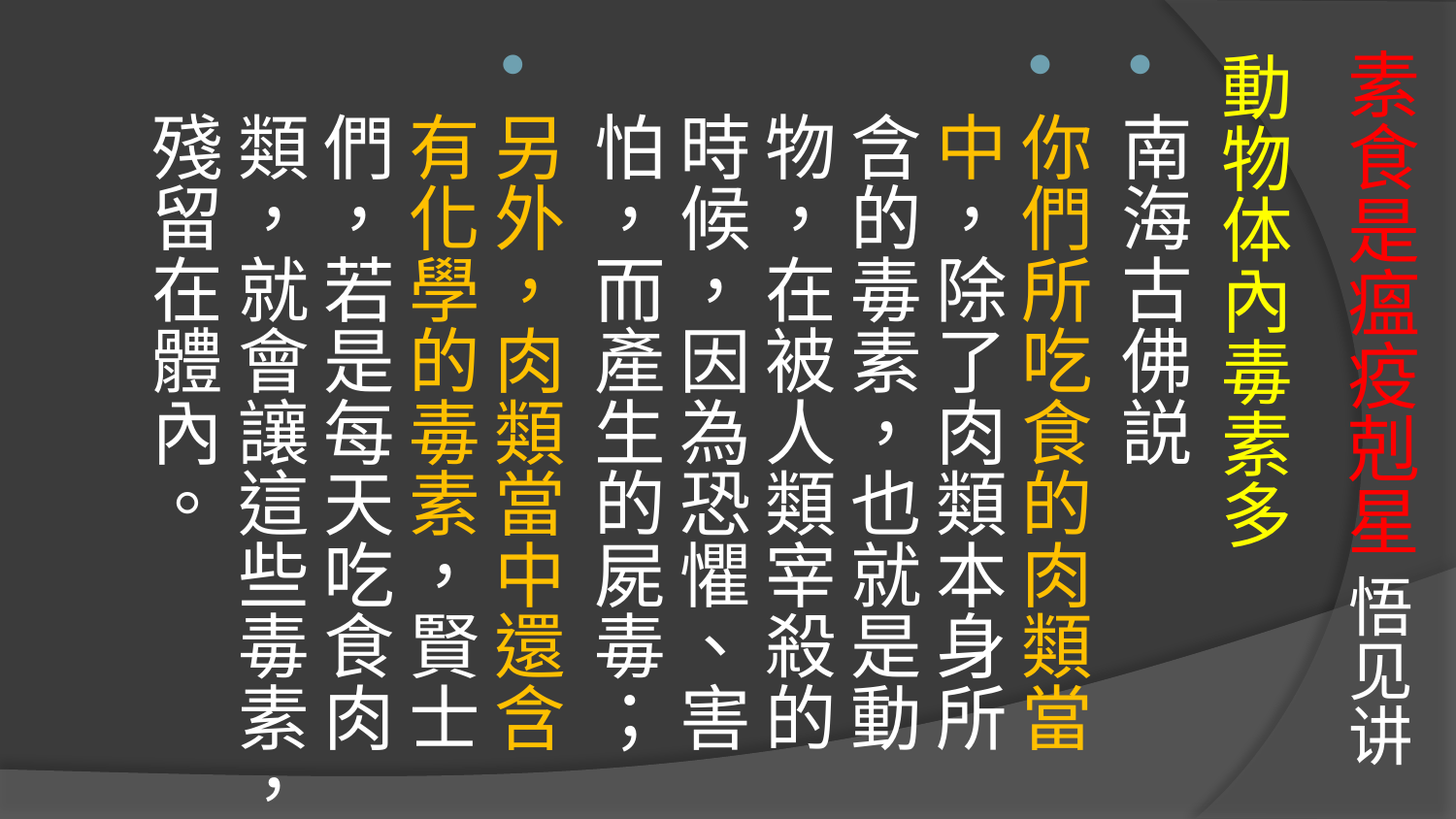

# 素食是瘟疫剋星 悟见讲
動物体內毒素多
南海古佛説
你們所吃食的肉類當中，除了肉類本身所含的毒素，也就是動物，在被人類宰殺的時候，因為恐懼、害怕，而產生的屍毒；
另外，肉類當中還含有化學的毒素，賢士們，若是每天吃食肉類，就會讓這些毒素，殘留在體內。